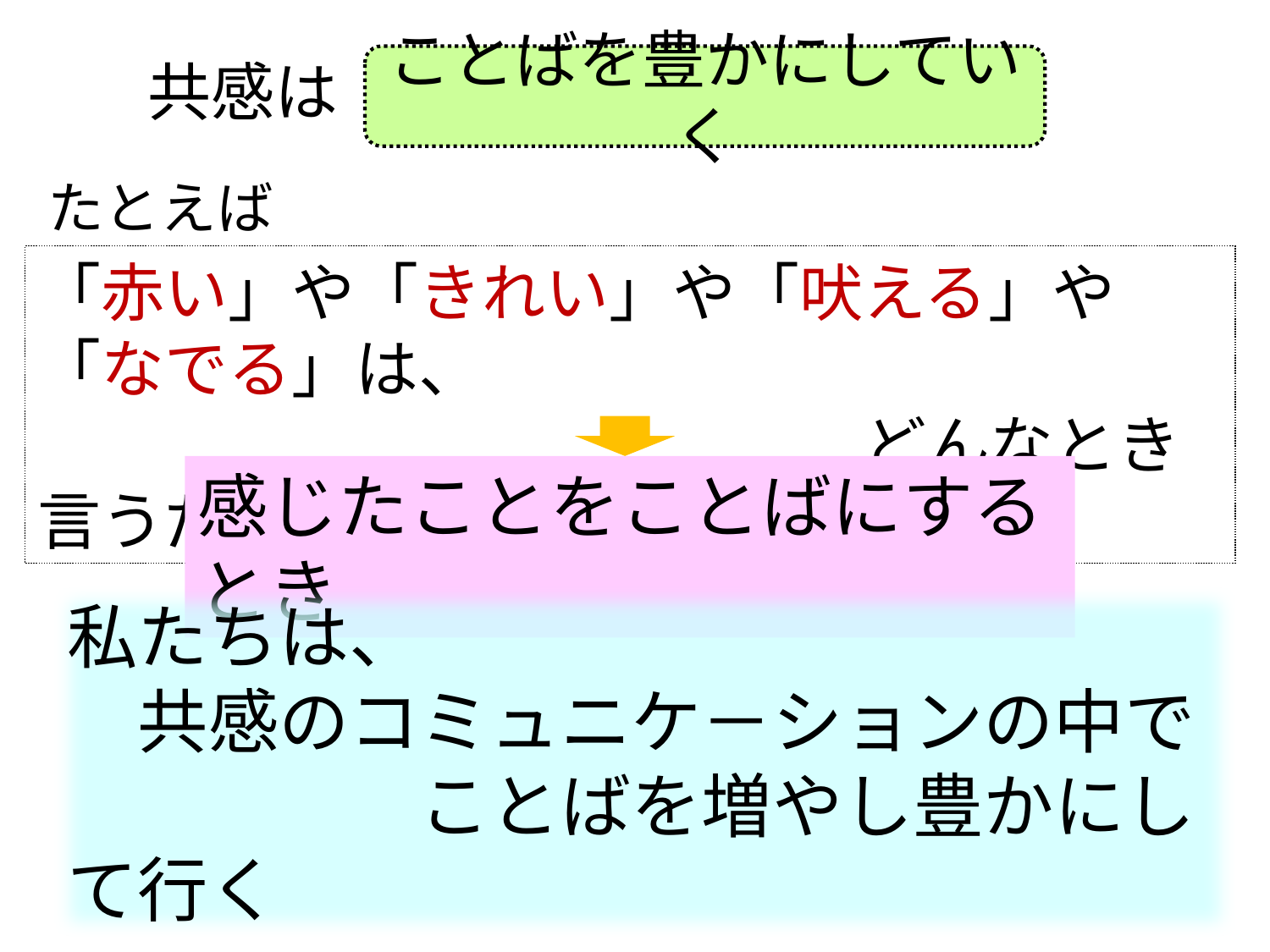

共感は
ことばを豊かにしていく
たとえば
「赤い」や「きれい」や「吠える」や「なでる」は、
　　　　　　　　　　　　　どんなとき言うだろう？

感じたことをことばにするとき
私たちは、
　共感のコミュニケ－ションの中で
　　　　　ことばを増やし豊かにして行く